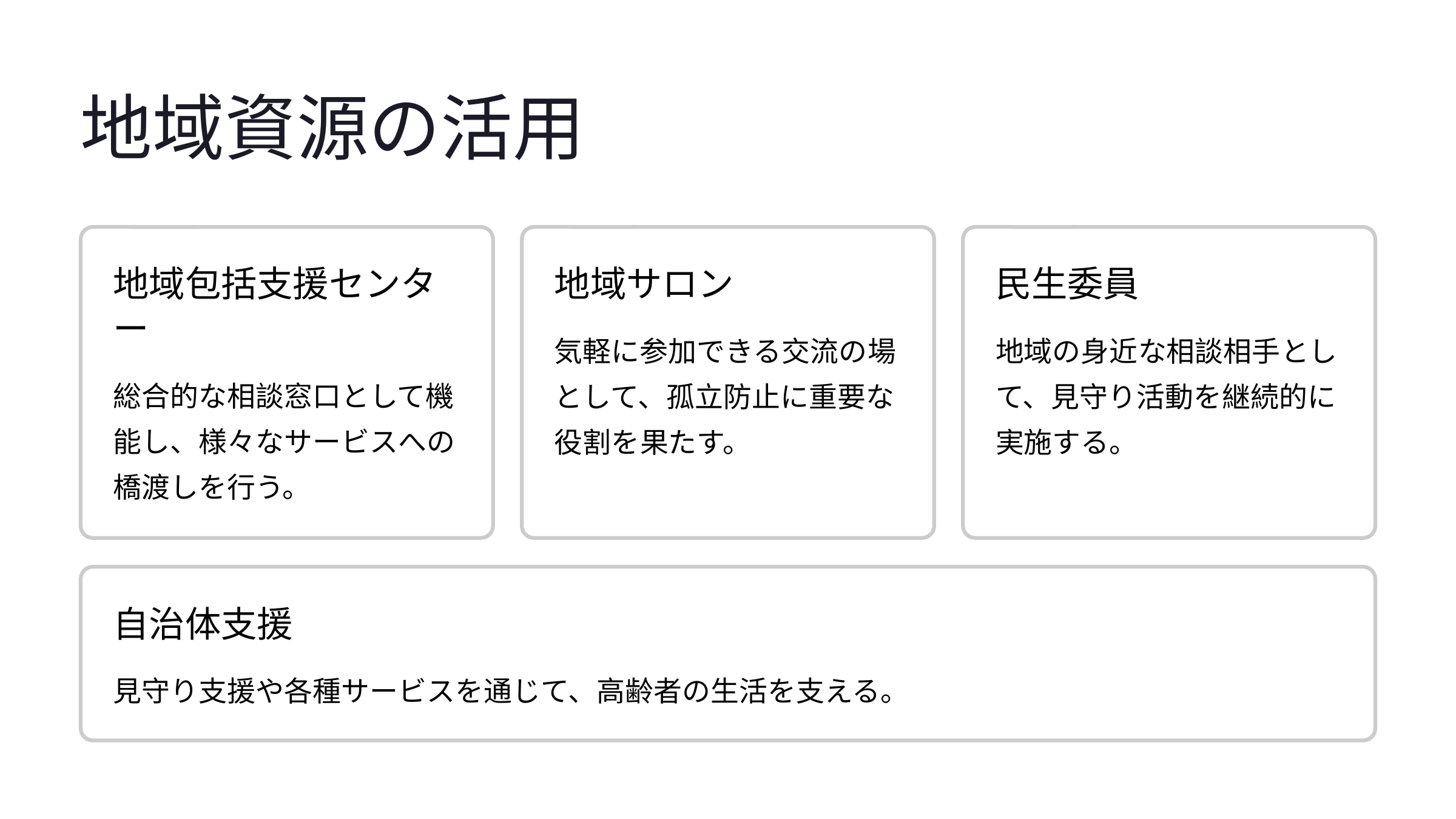

地域資源の活用

地域包括支援センター
地域サロン
民生委員
気軽に参加できる交流の場として、孤立防止に重要な役割を果たす。
地域の身近な相談相手として、見守り活動を継続的に実施する。
総合的な相談窓口として機能し、様々なサービスへの橋渡しを行う。

自治体支援
見守り支援や各種サービスを通じて、高齢者の生活を支える。